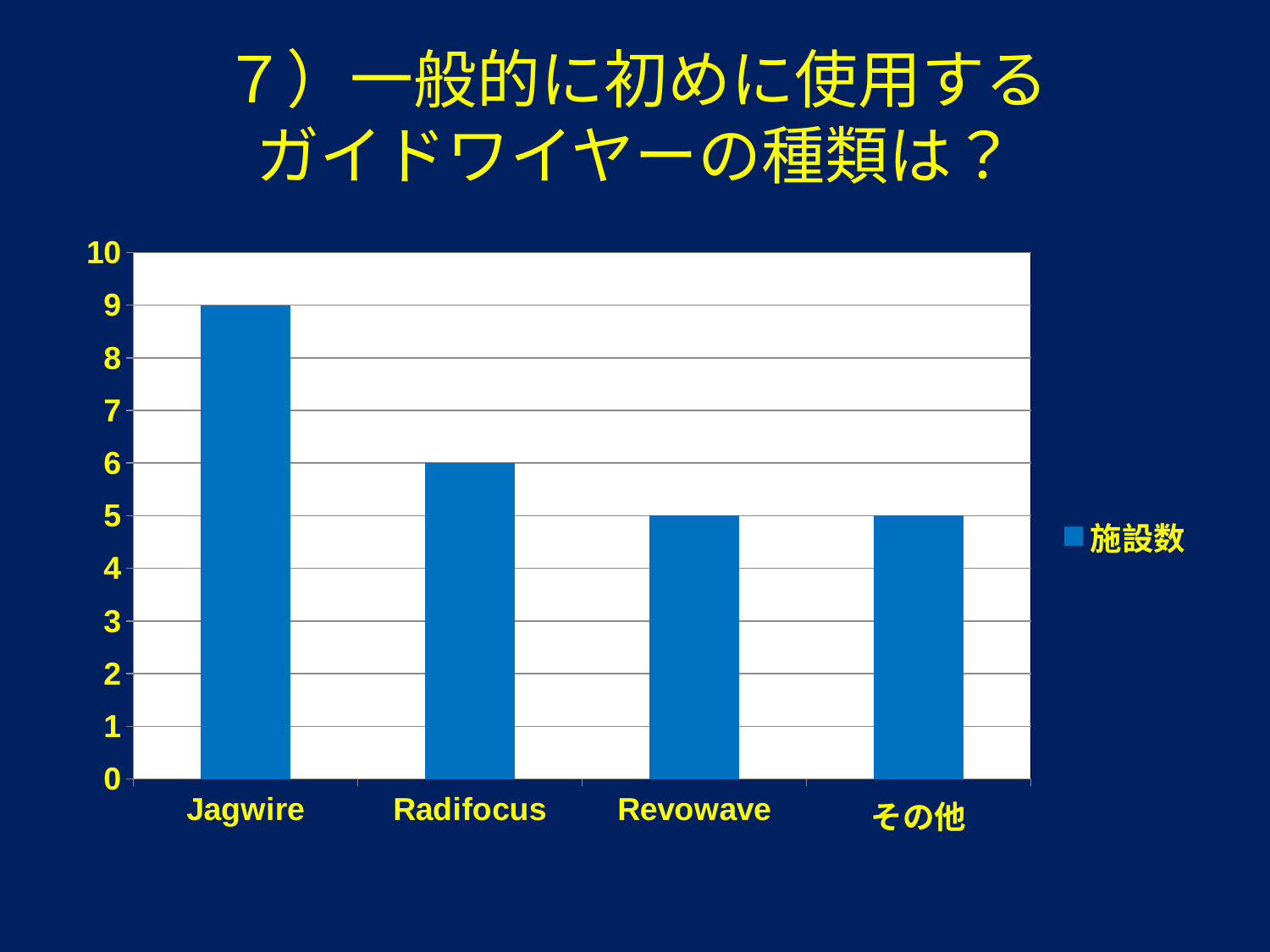

# ７）一般的に初めに使用する ガイドワイヤーの種類は？

### Chart

| Category | 施設数 |
|---|---|
| Jagwire | 9.0 |
| Radifocus | 6.0 |
| Revowave | 5.0 |
| その他 | 5.0 |